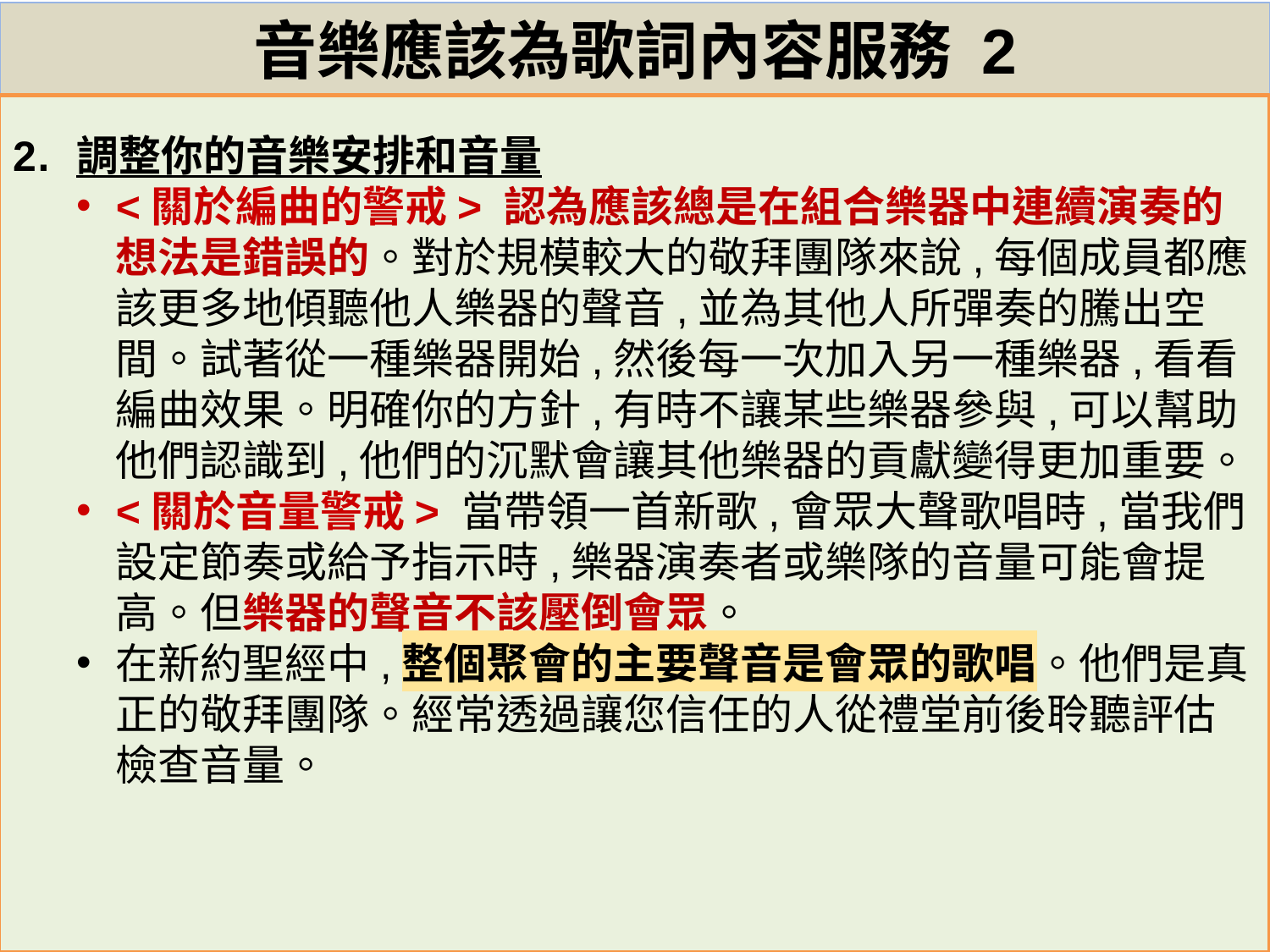

# 音樂應該為歌詞內容服務 2

調整你的音樂安排和音量
<關於編曲的警戒> 認為應該總是在組合樂器中連續演奏的想法是錯誤的。對於規模較大的敬拜團隊來說,每個成員都應該更多地傾聽他人樂器的聲音,並為其他人所彈奏的騰出空間。試著從一種樂器開始,然後每一次加入另一種樂器,看看編曲效果。明確你的方針,有時不讓某些樂器參與,可以幫助他們認識到,他們的沉默會讓其他樂器的貢獻變得更加重要。
<關於音量警戒> 當帶領一首新歌,會眾大聲歌唱時,當我們設定節奏或給予指示時,樂器演奏者或樂隊的音量可能會提高。但樂器的聲音不該壓倒會眾。
在新約聖經中,整個聚會的主要聲音是會眾的歌唱。他們是真正的敬拜團隊。經常透過讓您信任的人從禮堂前後聆聽評估檢查音量。